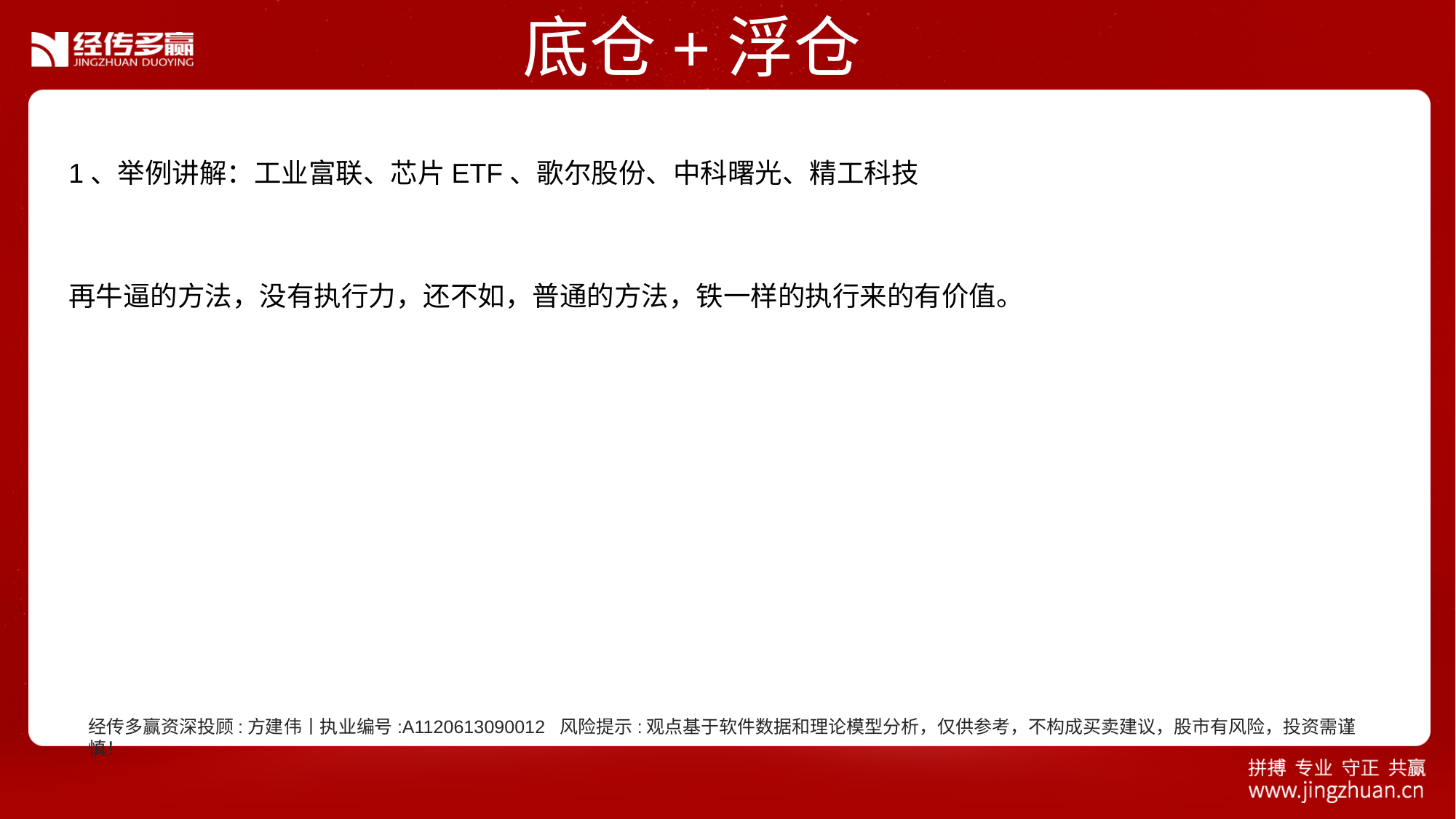

底仓+浮仓
1、举例讲解：工业富联、芯片ETF、歌尔股份、中科曙光、精工科技

再牛逼的方法，没有执行力，还不如，普通的方法，铁一样的执行来的有价值。